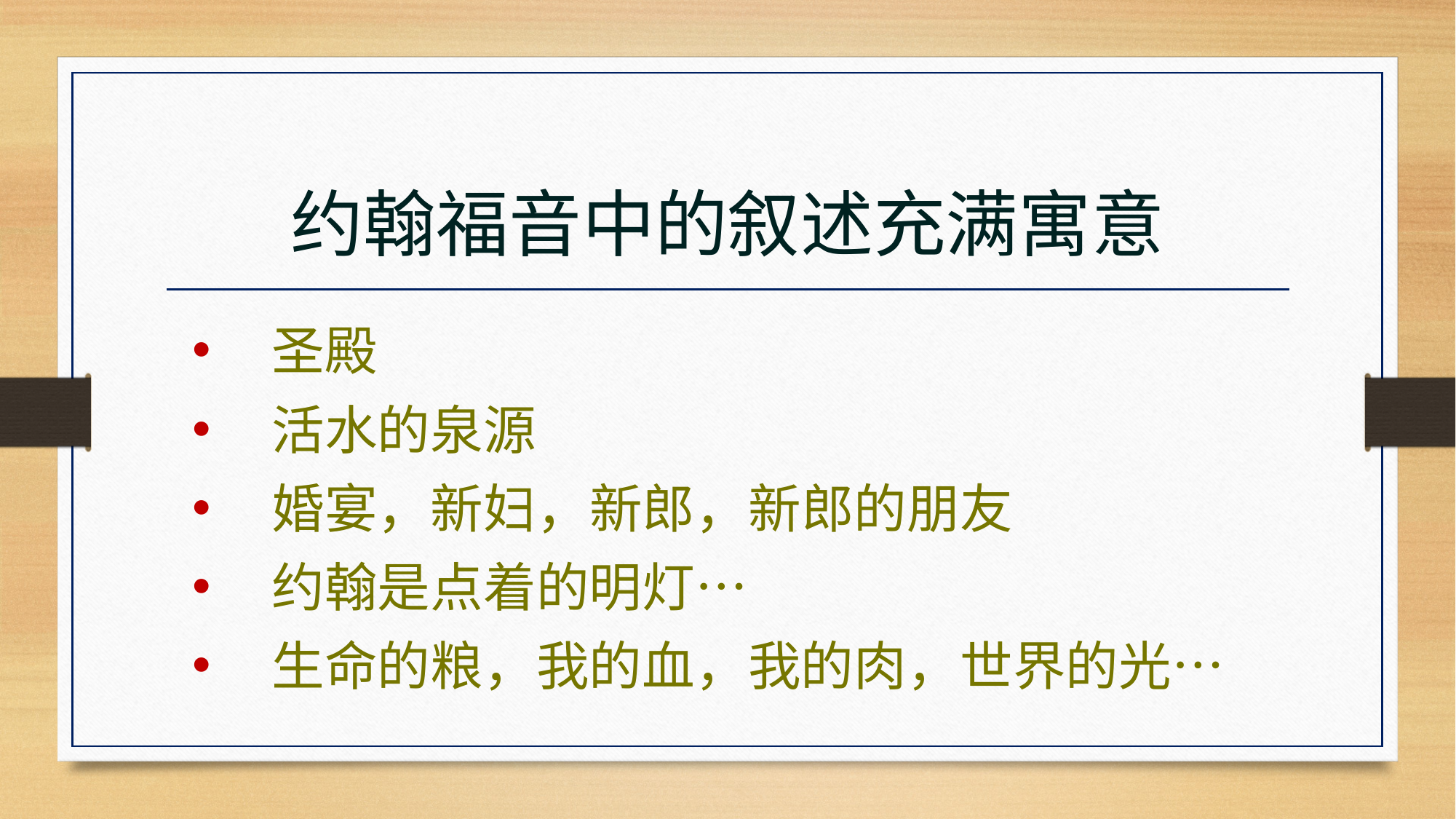

# 约翰福音中的叙述充满寓意
圣殿
活水的泉源
婚宴，新妇，新郎，新郎的朋友
约翰是点着的明灯…
生命的粮，我的血，我的肉，世界的光…